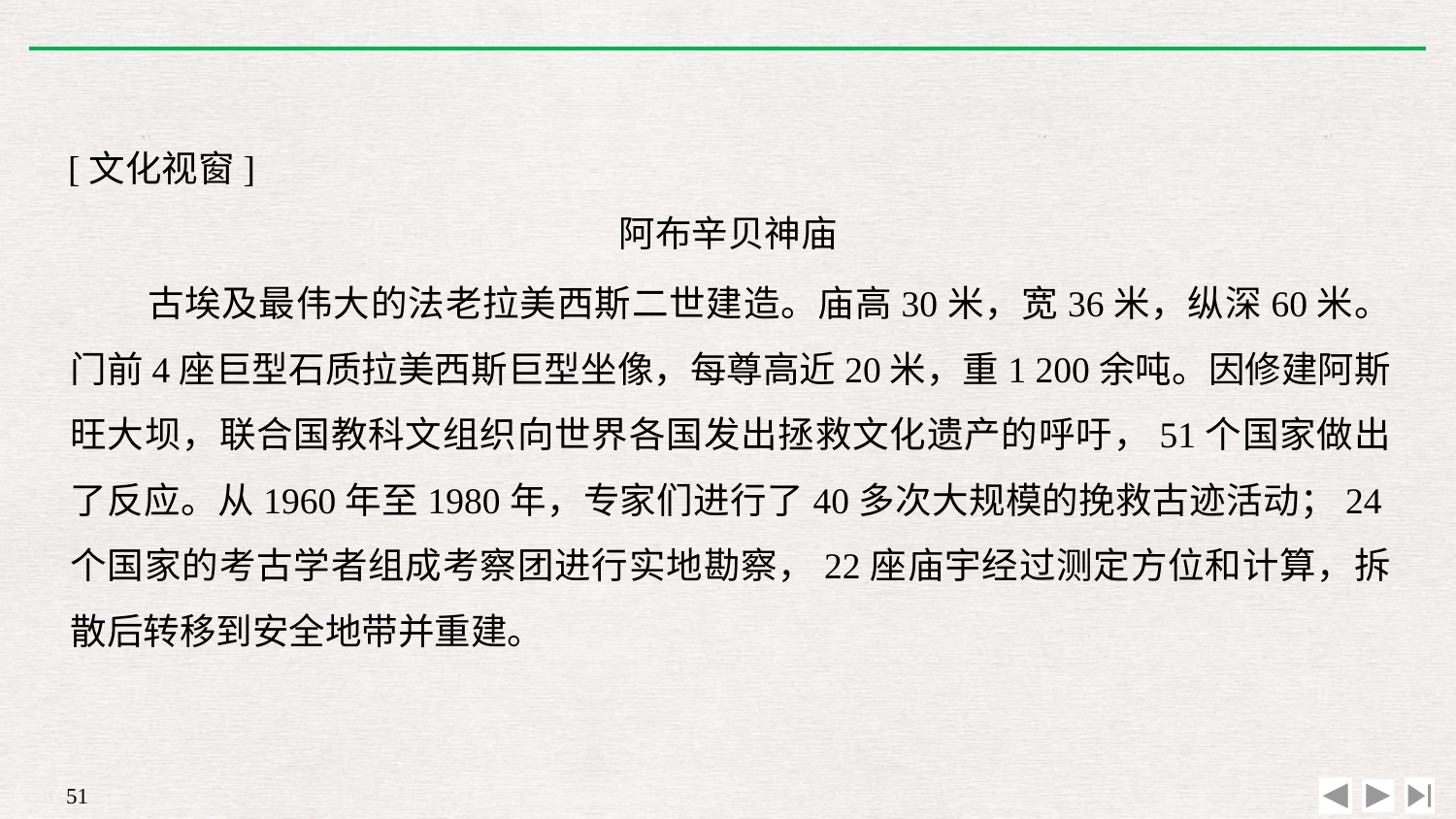

[文化视窗]
阿布辛贝神庙
古埃及最伟大的法老拉美西斯二世建造。庙高30米，宽36米，纵深60米。门前4座巨型石质拉美西斯巨型坐像，每尊高近20米，重1 200余吨。因修建阿斯旺大坝，联合国教科文组织向世界各国发出拯救文化遗产的呼吁，51个国家做出了反应。从1960年至1980年，专家们进行了40多次大规模的挽救古迹活动；24个国家的考古学者组成考察团进行实地勘察，22座庙宇经过测定方位和计算，拆散后转移到安全地带并重建。